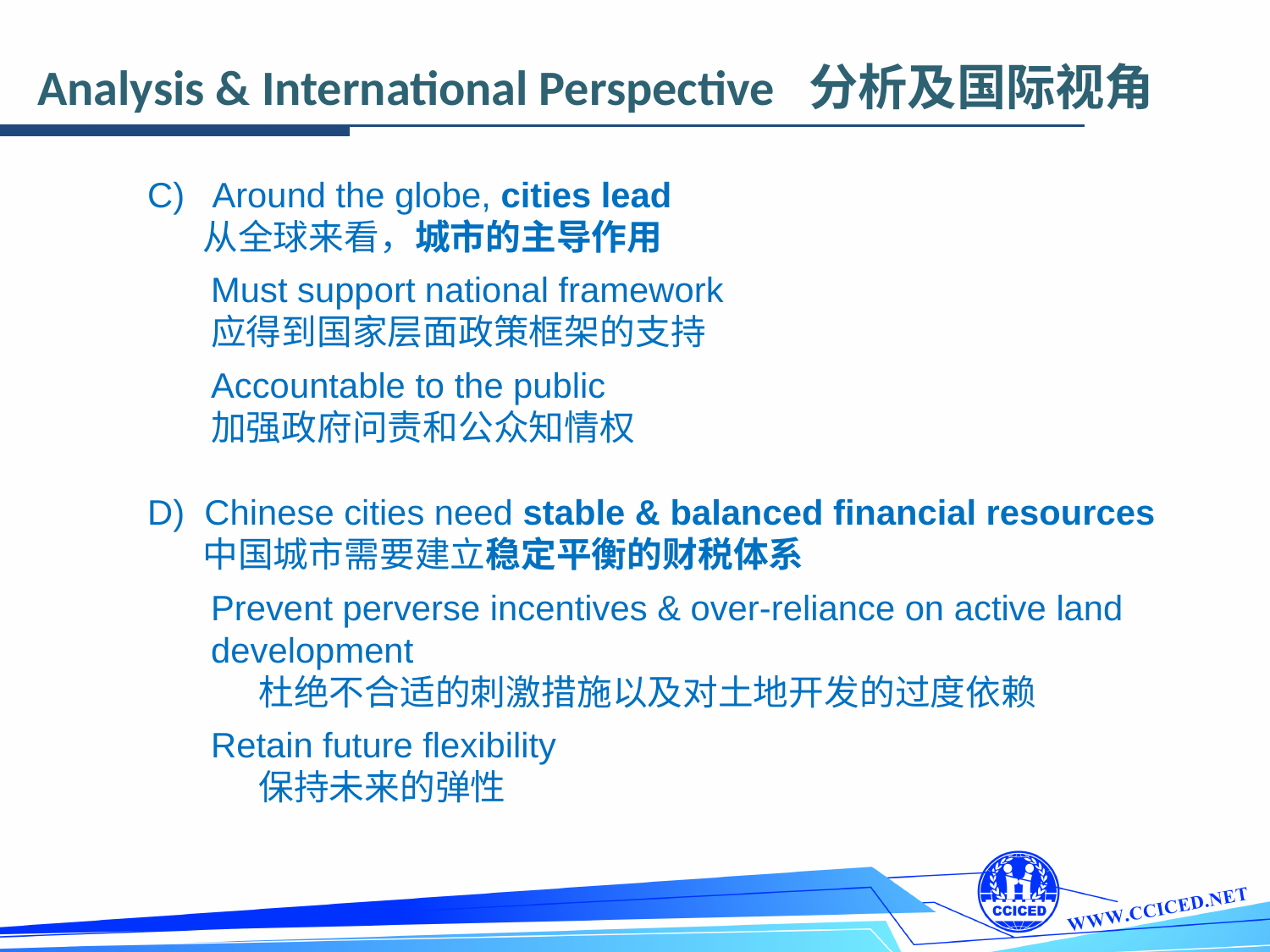

Analysis & International Perspective  分析及国际视角
C)   Around the globe, cities lead
      从全球来看，城市的主导作用
Must support national framework
应得到国家层面政策框架的支持
Accountable to the public
加强政府问责和公众知情权

D)  Chinese cities need stable & balanced financial resources
      中国城市需要建立稳定平衡的财税体系
Prevent perverse incentives & over-reliance on active land development
     杜绝不合适的刺激措施以及对土地开发的过度依赖
Retain future flexibility
     保持未来的弹性